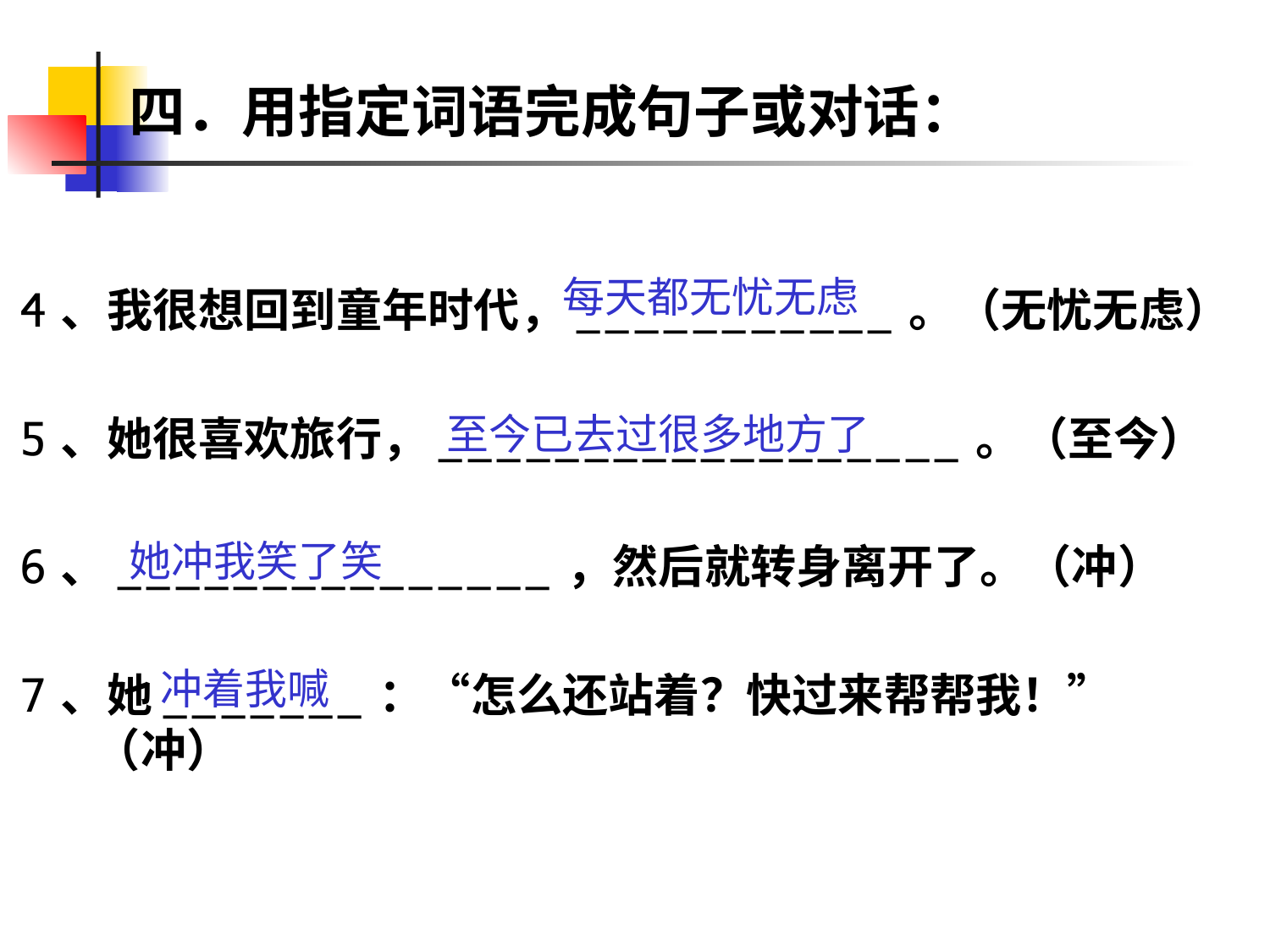

# 四．用指定词语完成句子或对话：
每天都无忧无虑
4、我很想回到童年时代，___________。（无忧无虑）

5、她很喜欢旅行，__________________。（至今）

6、_______________，然后就转身离开了。（冲）

7、她_______：“怎么还站着？快过来帮帮我！”（冲）
至今已去过很多地方了
她冲我笑了笑
冲着我喊